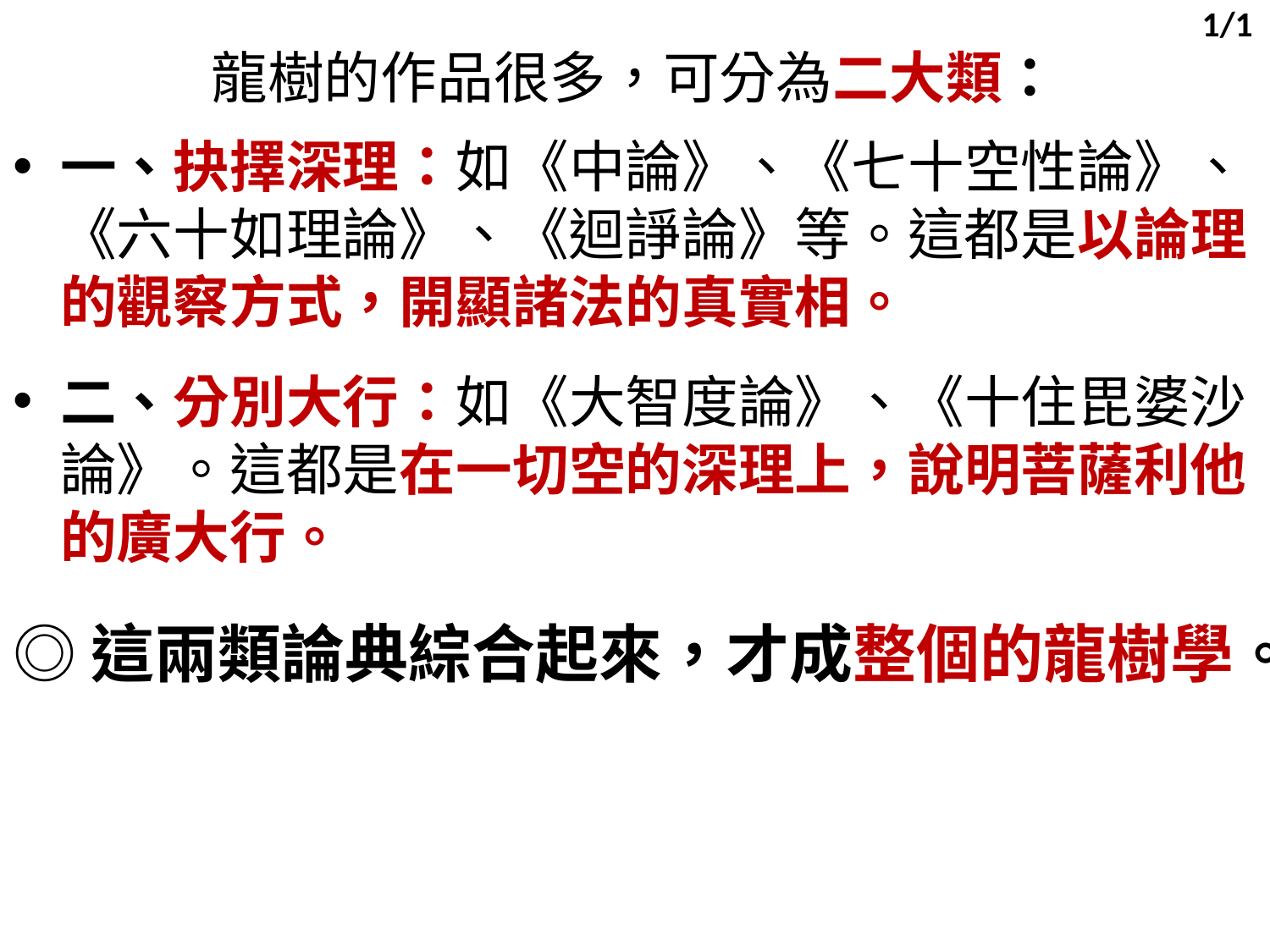

1/1
龍樹的作品很多，可分為二大類：
一、抉擇深理：如《中論》、《七十空性論》、《六十如理論》、《迴諍論》等。這都是以論理的觀察方式，開顯諸法的真實相。
二、分別大行：如《大智度論》、《十住毘婆沙論》。這都是在一切空的深理上，說明菩薩利他的廣大行。
◎這兩類論典綜合起來，才成整個的龍樹學。